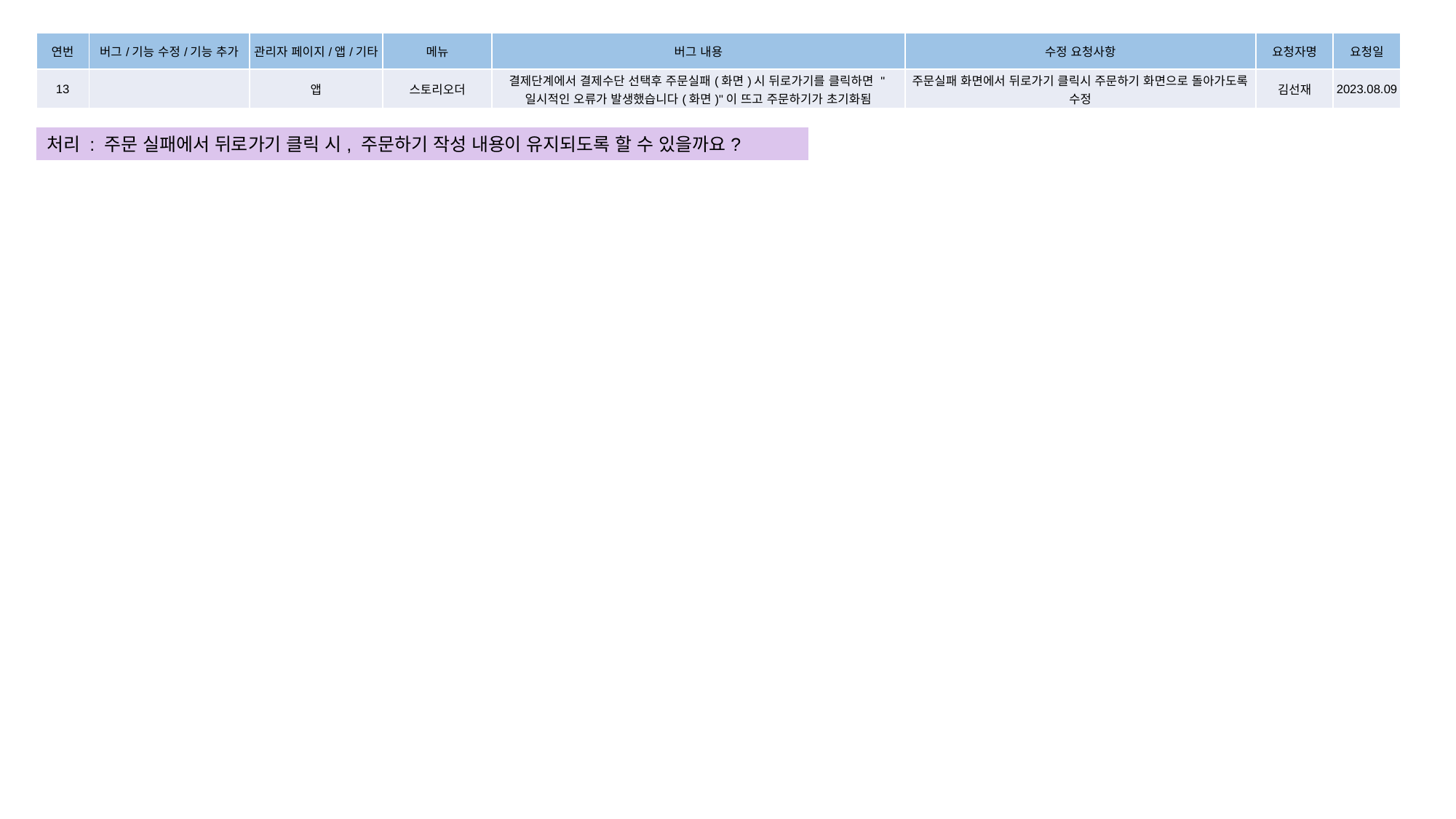

| 연번 | 버그/기능 수정/기능 추가 | 관리자 페이지/앱/기타 | 메뉴 | 버그 내용 | 수정 요청사항 | 요청자명 | 요청일 |
| --- | --- | --- | --- | --- | --- | --- | --- |
| 13 |  | 앱 | 스토리오더 | 결제단계에서 결제수단 선택후 주문실패(화면)시 뒤로가기를 클릭하면 "일시적인 오류가 발생했습니다(화면)"이 뜨고 주문하기가 초기화됨 | 주문실패 화면에서 뒤로가기 클릭시 주문하기 화면으로 돌아가도록 수정 | 김선재 | 2023.08.09 |
처리 : 주문 실패에서 뒤로가기 클릭 시, 주문하기 작성 내용이 유지되도록 할 수 있을까요?